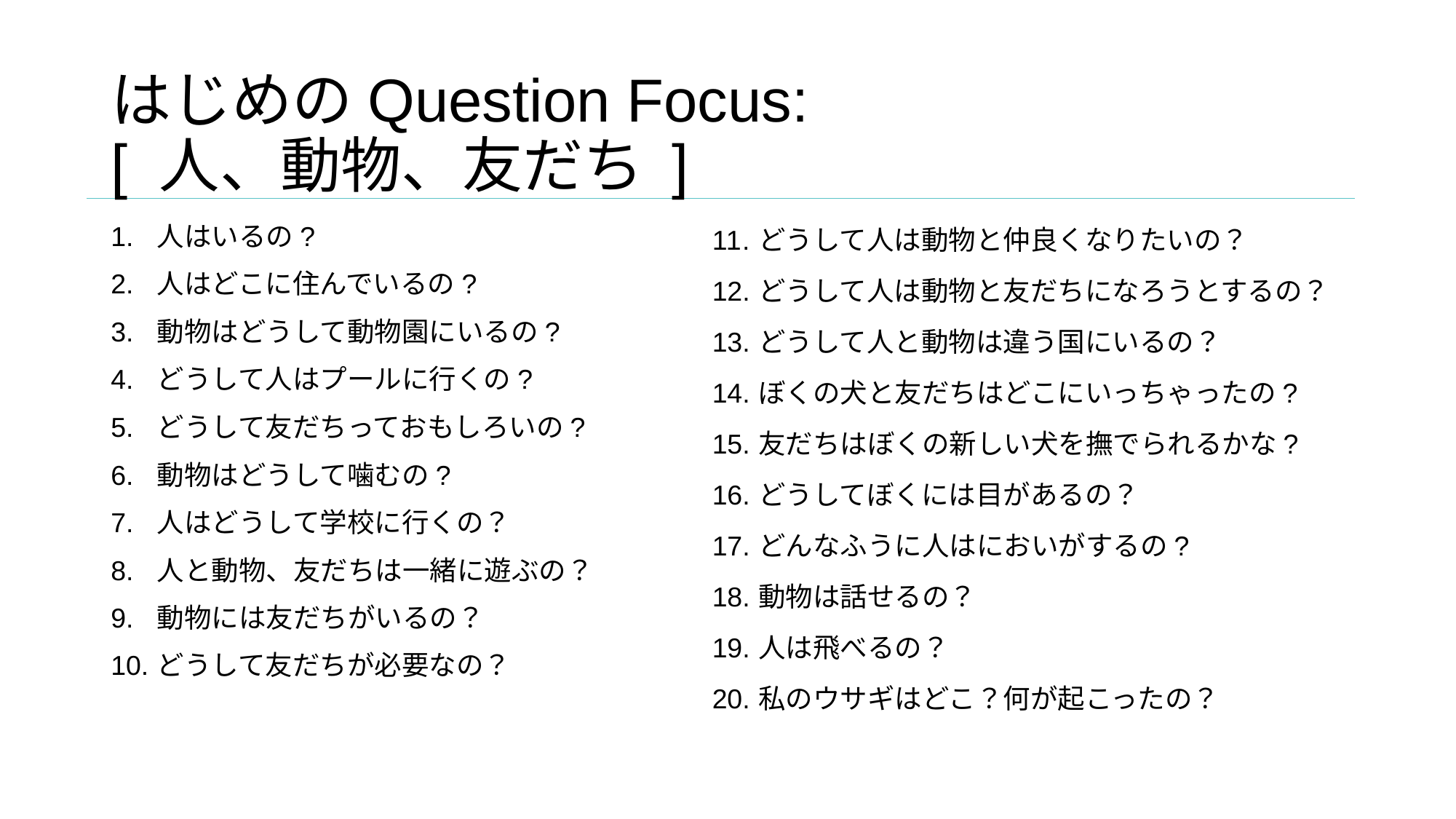

# はじめのQuestion Focus: [ 人、動物、友だち ]
人はいるの?
人はどこに住んでいるの?
動物はどうして動物園にいるの?
どうして人はプールに行くの?
どうして友だちっておもしろいの?
動物はどうして噛むの?
人はどうして学校に行くの？
人と動物、友だちは一緒に遊ぶの？
動物には友だちがいるの？
どうして友だちが必要なの？
どうして人は動物と仲良くなりたいの？
どうして人は動物と友だちになろうとするの？
どうして人と動物は違う国にいるの？
ぼくの犬と友だちはどこにいっちゃったの?
友だちはぼくの新しい犬を撫でられるかな?
どうしてぼくには目があるの？
どんなふうに人はにおいがするの?
動物は話せるの？
人は飛べるの？
私のウサギはどこ？何が起こったの？